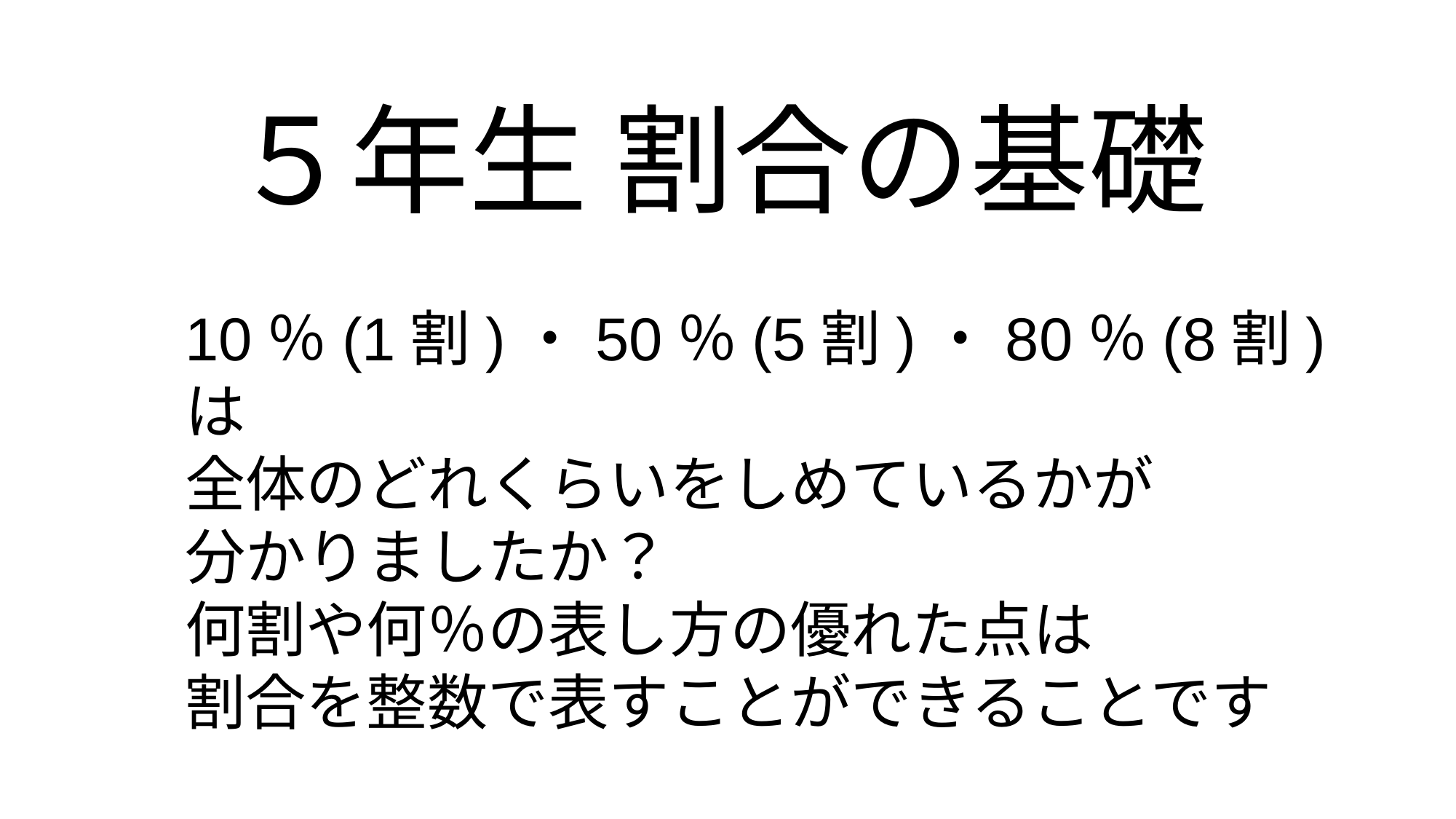

# ５年生 割合の基礎
10％(1割)・50％(5割)・80％(8割)は
全体のどれくらいをしめているかが
分かりましたか？
何割や何％の表し方の優れた点は
割合を整数で表すことができることです